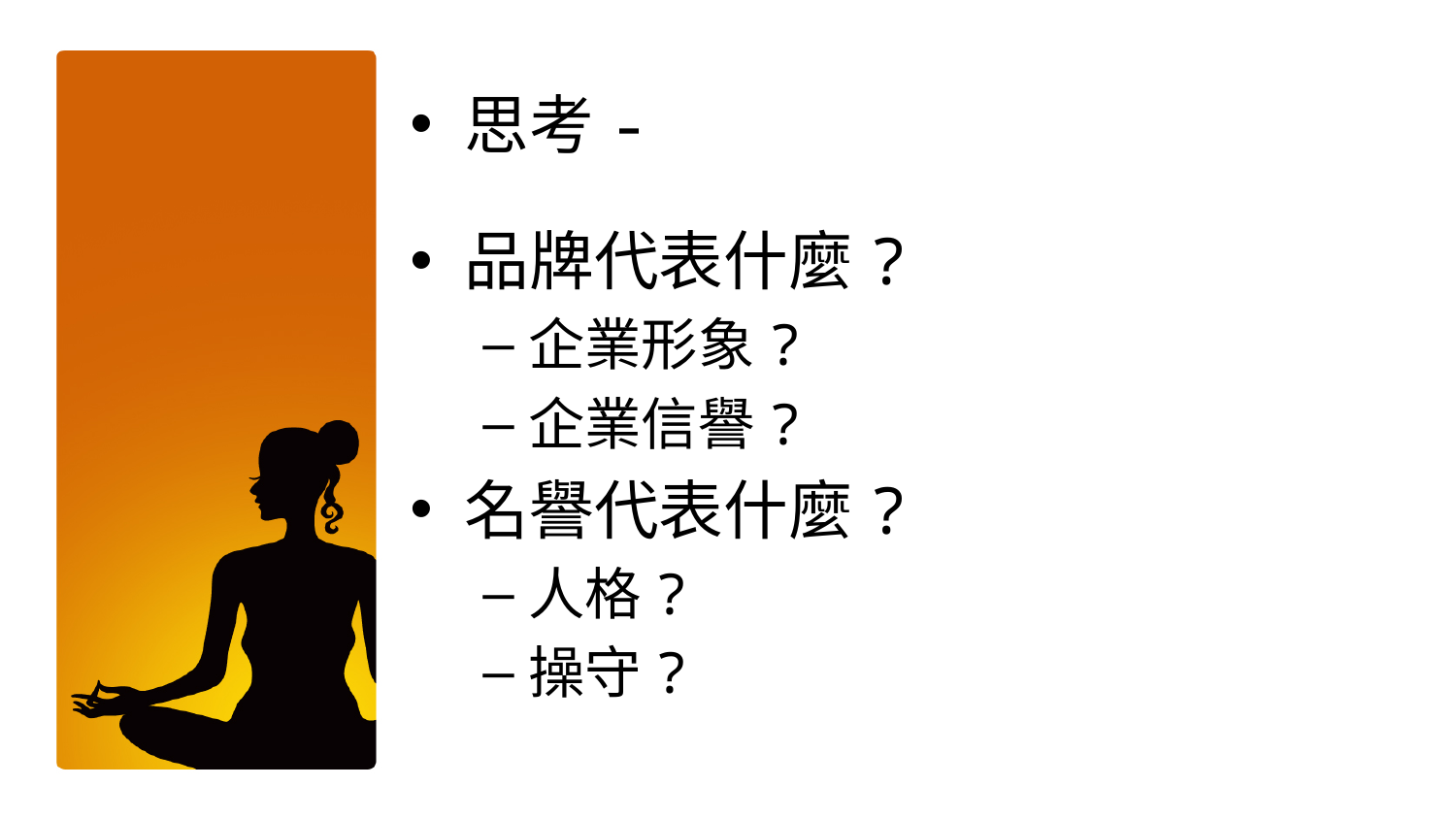

思考-
品牌代表什麼?
企業形象?
企業信譽?
名譽代表什麼?
人格?
操守?